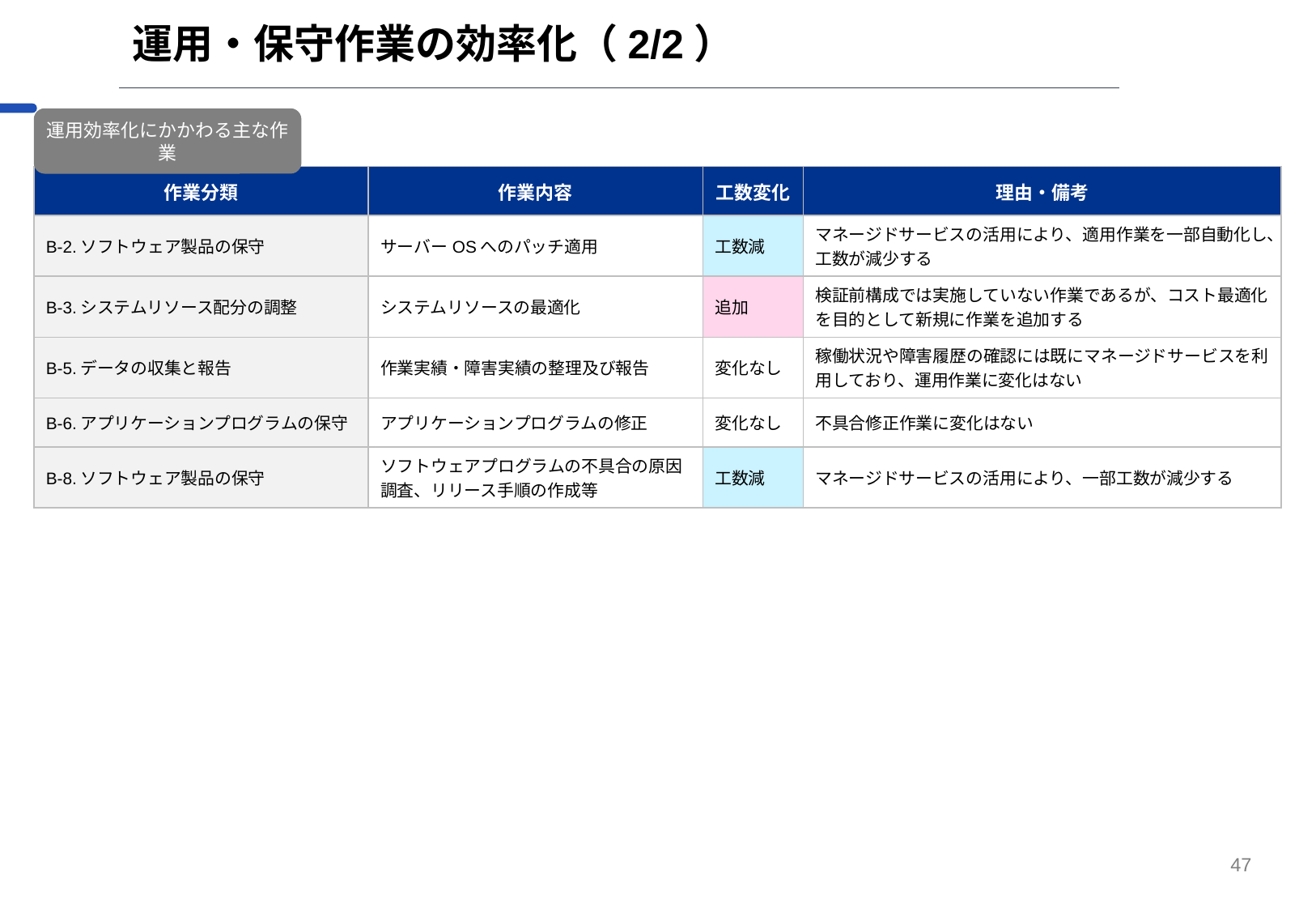

# 運用・保守作業の効率化（2/2）
運用効率化にかかわる主な作業
| 作業分類 | 作業内容 | 工数変化 | 理由・備考 |
| --- | --- | --- | --- |
| B-2.ソフトウェア製品の保守 | サーバーOSへのパッチ適用 | 工数減 | マネージドサービスの活用により、適用作業を一部自動化し、工数が減少する |
| B-3.システムリソース配分の調整 | システムリソースの最適化 | 追加 | 検証前構成では実施していない作業であるが、コスト最適化を目的として新規に作業を追加する |
| B-5.データの収集と報告 | 作業実績・障害実績の整理及び報告 | 変化なし | 稼働状況や障害履歴の確認には既にマネージドサービスを利用しており、運用作業に変化はない |
| B-6.アプリケーションプログラムの保守 | アプリケーションプログラムの修正 | 変化なし | 不具合修正作業に変化はない |
| B-8.ソフトウェア製品の保守 | ソフトウェアプログラムの不具合の原因調査、リリース手順の作成等 | 工数減 | マネージドサービスの活用により、一部工数が減少する |
47